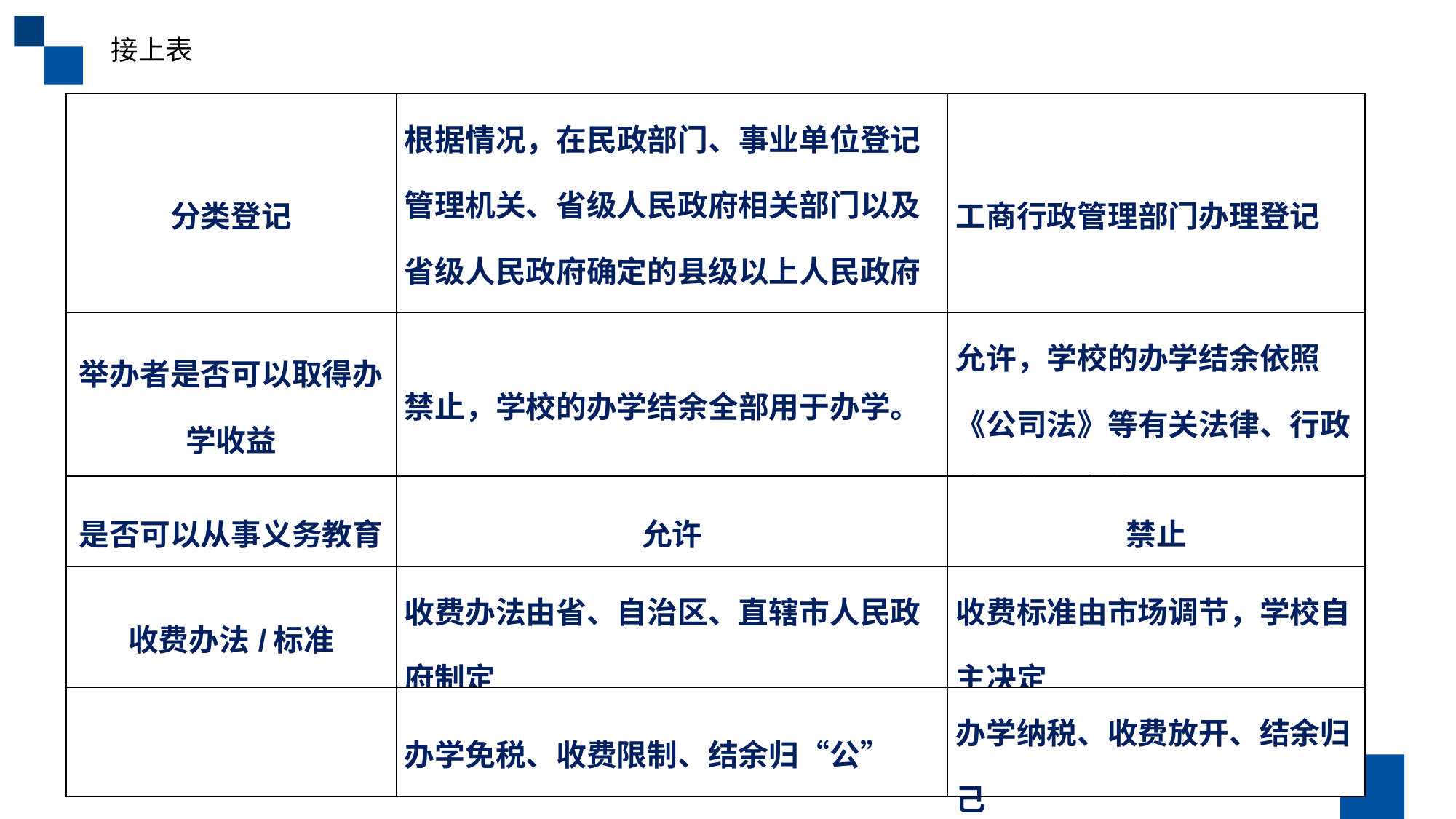

接上表

| 分类登记 | 根据情况，在民政部门、事业单位登记管理机关、省级人民政府相关部门以及省级人民政府确定的县级以上人民政府相关部门办理登记 | 工商行政管理部门办理登记 |
| --- | --- | --- |
| 举办者是否可以取得办学收益 | 禁止，学校的办学结余全部用于办学。 | 允许，学校的办学结余依照《公司法》等有关法律、行政法规的规定处理。 |
| 是否可以从事义务教育 | 允许 | 禁止 |
| 收费办法/标准 | 收费办法由省、自治区、直辖市人民政府制定 | 收费标准由市场调节，学校自主决定 |
|  | 办学免税、收费限制、结余归“公” | 办学纳税、收费放开、结余归己 |

26